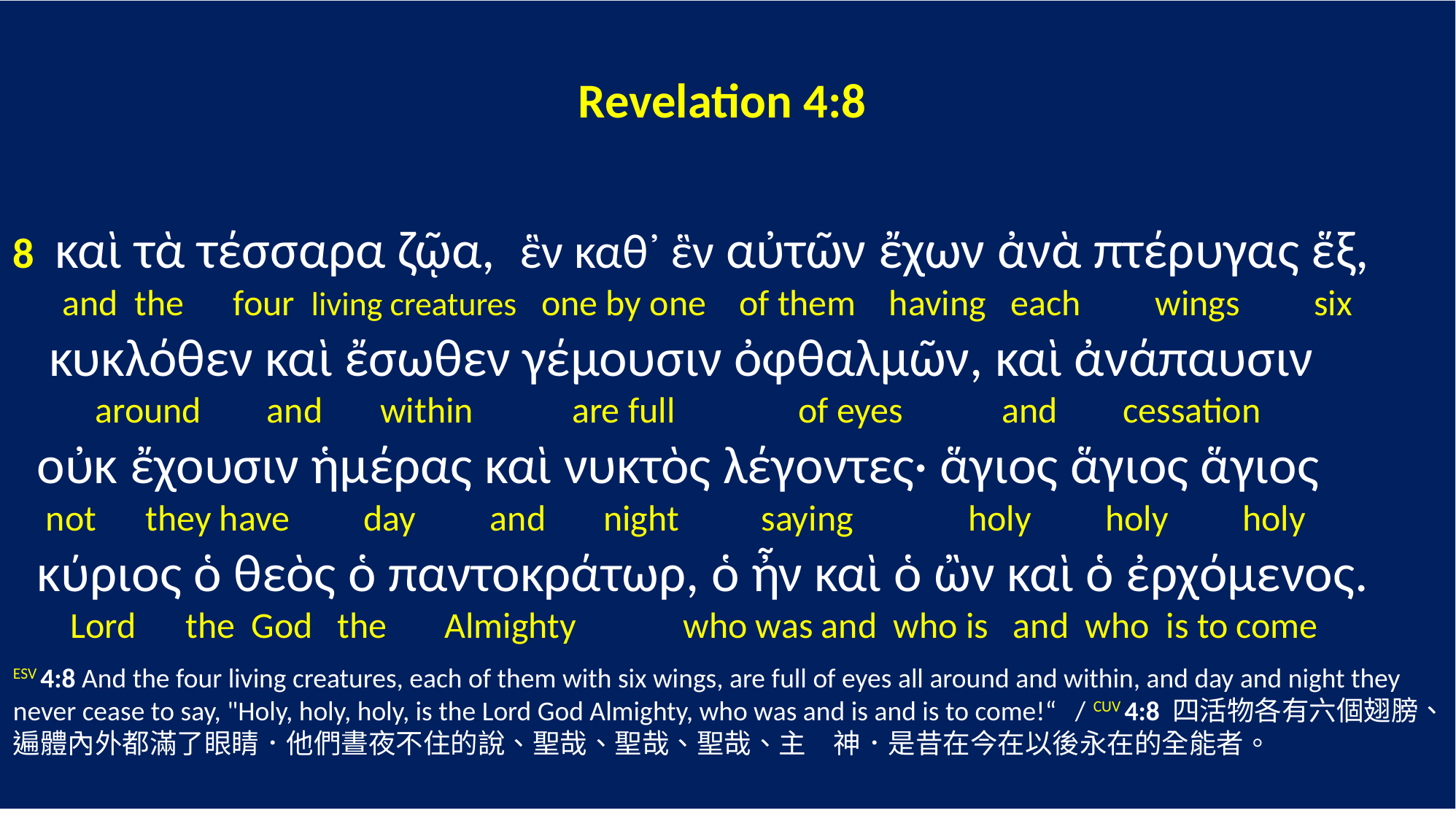

Revelation 4:8

8  καὶ τὰ τέσσαρα ζῷα,  ἓν καθ᾽ ἓν αὐτῶν ἔχων ἀνὰ πτέρυγας ἕξ,
      and  the      four  living creatures   one by one    of them    having   each         wings         six
   κυκλόθεν καὶ ἔσωθεν γέμουσιν ὀφθαλμῶν, καὶ ἀνάπαυσιν
          around        and       within            are full               of eyes            and        cessation
  οὐκ ἔχουσιν ἡμέρας καὶ νυκτὸς λέγοντες· ἅγιος ἅγιος ἅγιος
    not      they have         day         and       night          saying              holy         holy         holy
  κύριος ὁ θεὸς ὁ παντοκράτωρ, ὁ ἦν καὶ ὁ ὢν καὶ ὁ ἐρχόμενος.
       Lord      the  God   the       Almighty             who was and  who is   and  who  is to come

ESV 4:8 And the four living creatures, each of them with six wings, are full of eyes all around and within, and day and night they never cease to say, "Holy, holy, holy, is the Lord God Almighty, who was and is and is to come!“   / CUV 4:8 四活物各有六個翅膀、遍體內外都滿了眼睛．他們晝夜不住的說、聖哉、聖哉、聖哉、主　神．是昔在今在以後永在的全能者。